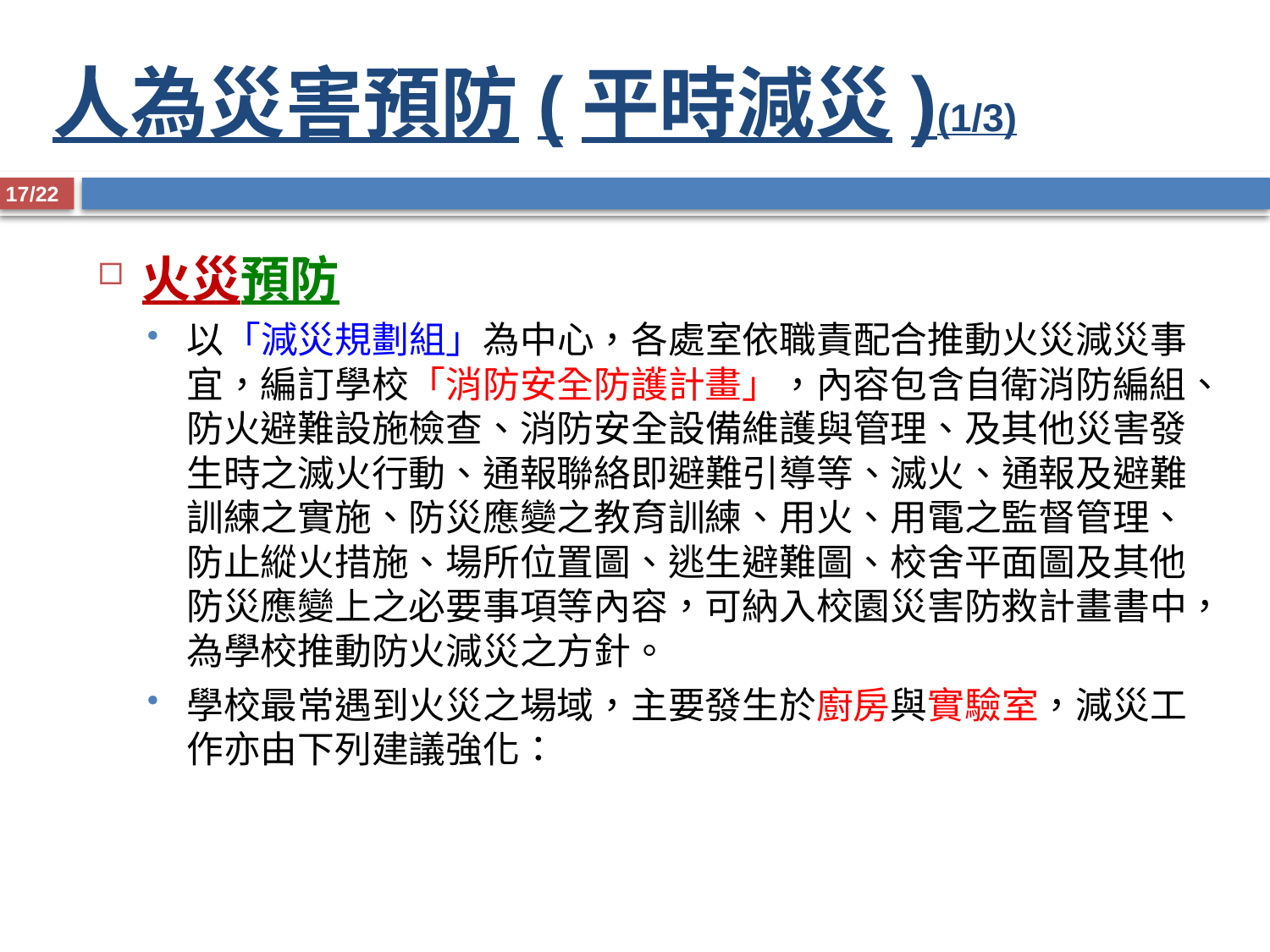

# 人為災害預防(平時減災)(1/3)
17/22
火災預防
以「減災規劃組」為中心，各處室依職責配合推動火災減災事宜，編訂學校「消防安全防護計畫」，內容包含自衛消防編組、防火避難設施檢查、消防安全設備維護與管理、及其他災害發生時之滅火行動、通報聯絡即避難引導等、滅火、通報及避難訓練之實施、防災應變之教育訓練、用火、用電之監督管理、防止縱火措施、場所位置圖、逃生避難圖、校舍平面圖及其他防災應變上之必要事項等內容，可納入校園災害防救計畫書中，為學校推動防火減災之方針。
學校最常遇到火災之場域，主要發生於廚房與實驗室，減災工作亦由下列建議強化：